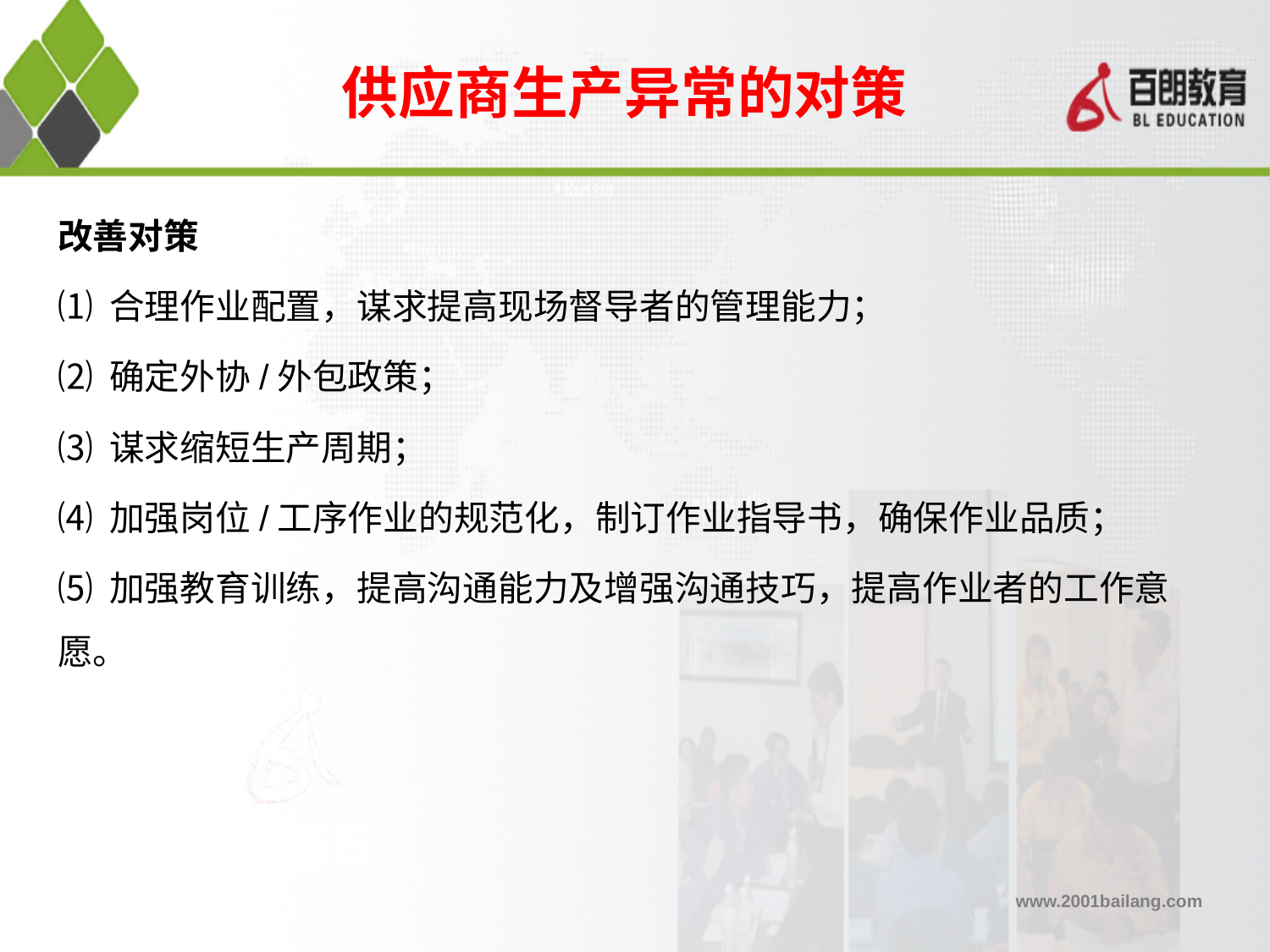

供应商生产异常的对策
# 改善对策
⑴ 合理作业配置，谋求提高现场督导者的管理能力；
⑵ 确定外协/外包政策；
⑶ 谋求缩短生产周期；
⑷ 加强岗位/工序作业的规范化，制订作业指导书，确保作业品质；
⑸ 加强教育训练，提高沟通能力及增强沟通技巧，提高作业者的工作意愿。